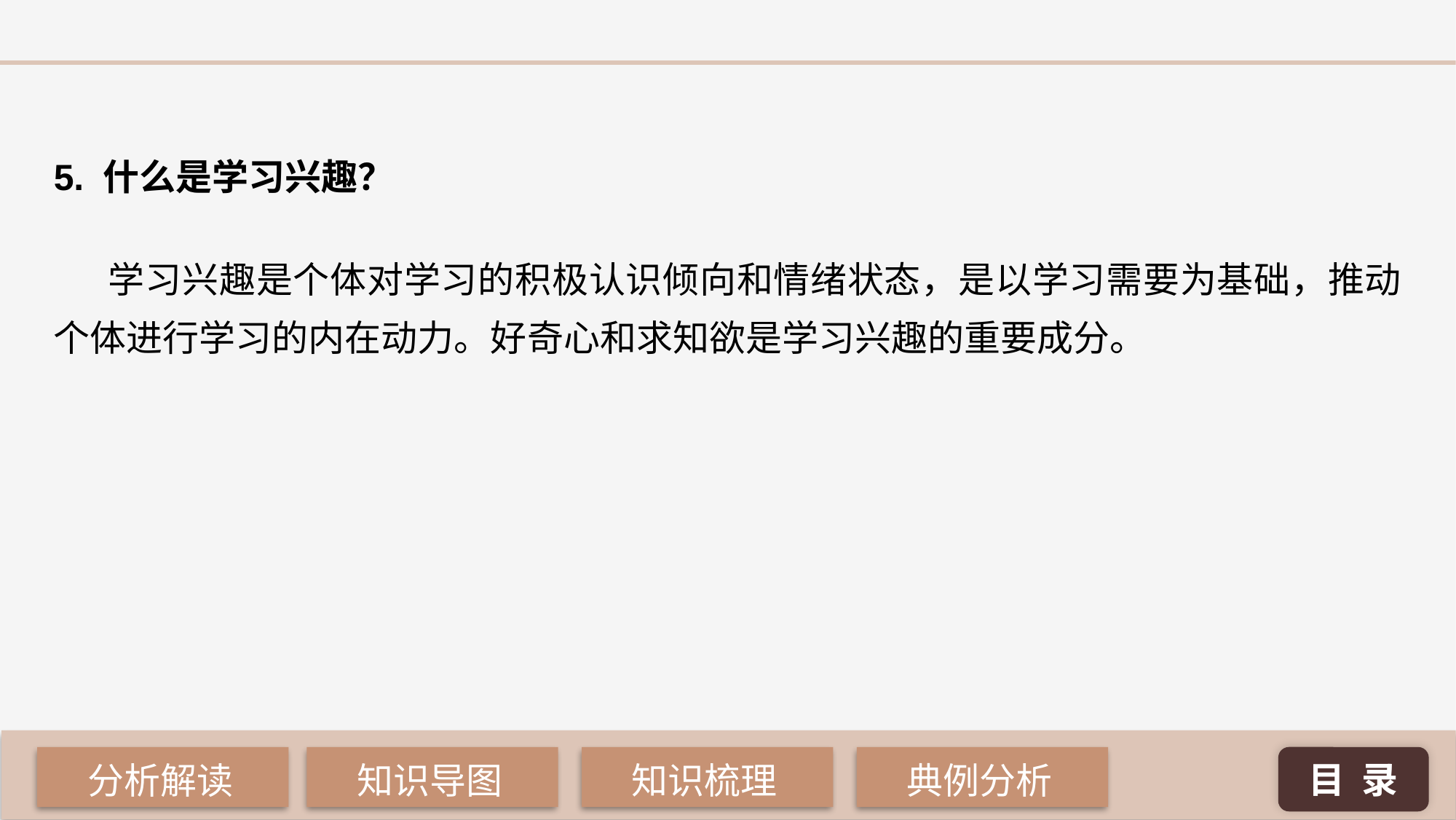

5. 什么是学习兴趣？
学习兴趣是个体对学习的积极认识倾向和情绪状态，是以学习需要为基础，推动个体进行学习的内在动力。好奇心和求知欲是学习兴趣的重要成分。